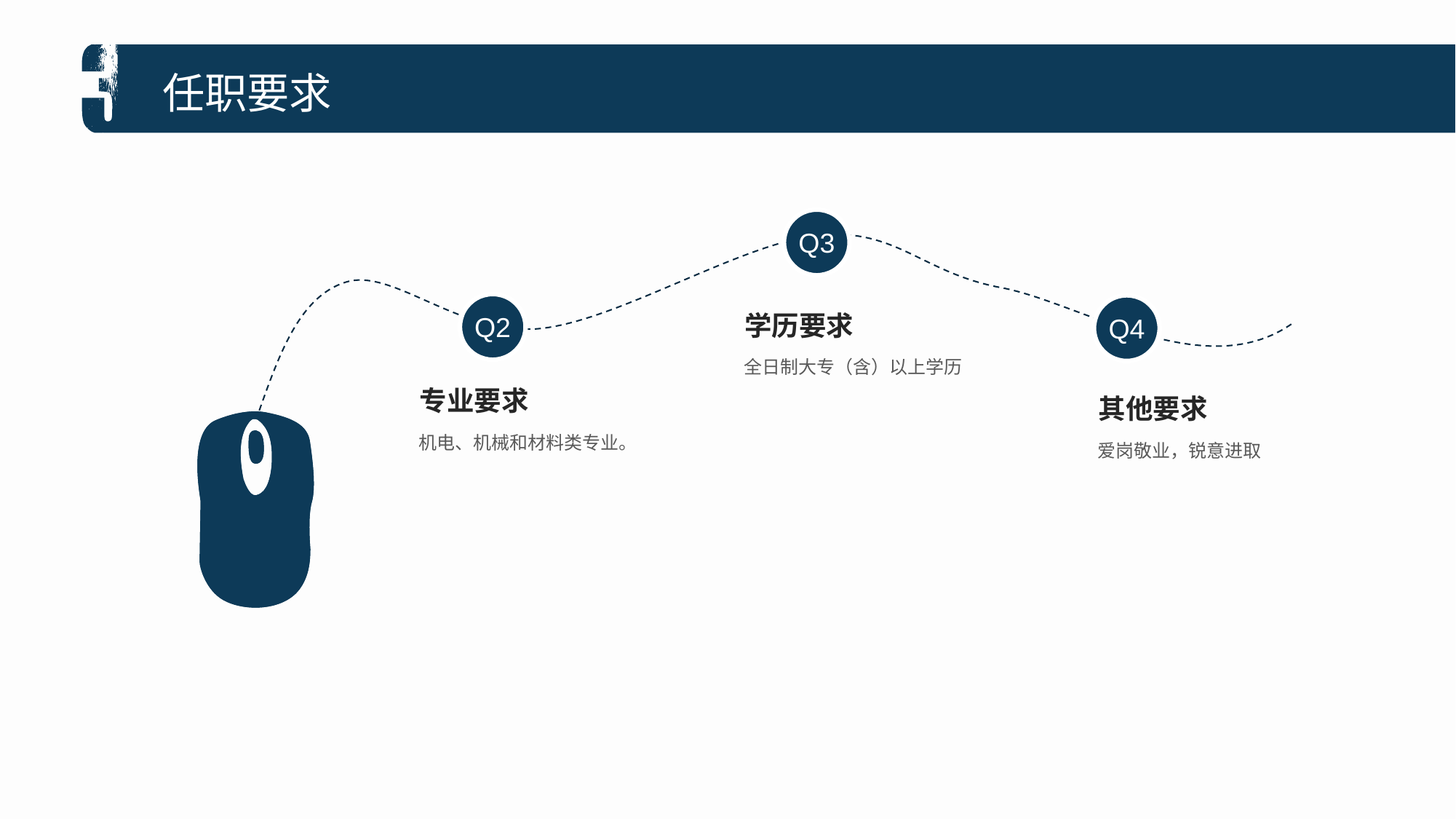

任职要求
Q3

Q2
Q4
学历要求
全日制大专（含）以上学历
专业要求
机电、机械和材料类专业。
其他要求
爱岗敬业，锐意进取